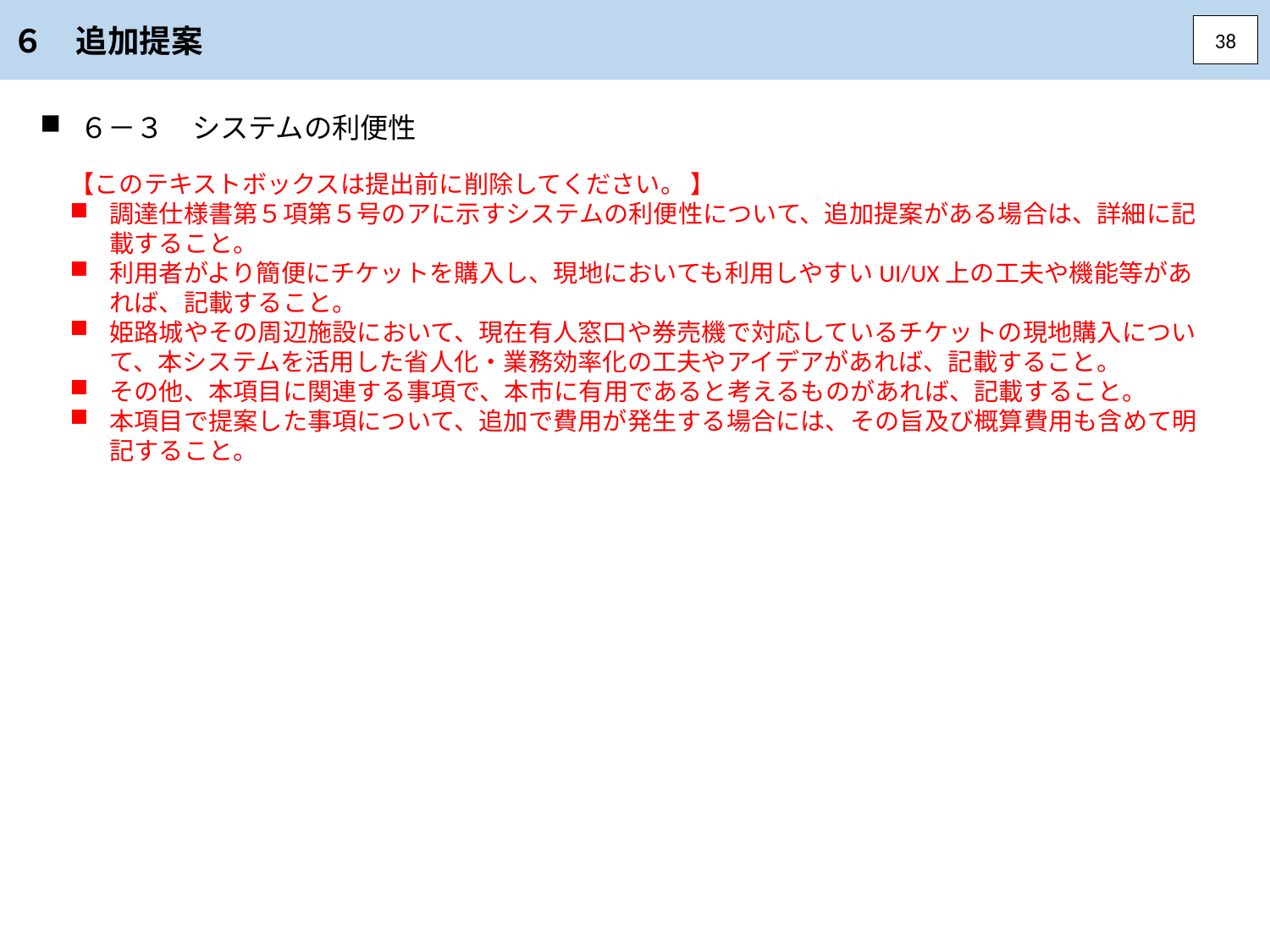

６　追加提案
38
６－３　システムの利便性
【このテキストボックスは提出前に削除してください。 】
調達仕様書第５項第５号のアに示すシステムの利便性について、追加提案がある場合は、詳細に記載すること。
利用者がより簡便にチケットを購入し、現地においても利用しやすいUI/UX上の工夫や機能等があれば、記載すること。
姫路城やその周辺施設において、現在有人窓口や券売機で対応しているチケットの現地購入について、本システムを活用した省人化・業務効率化の工夫やアイデアがあれば、記載すること。
その他、本項目に関連する事項で、本市に有用であると考えるものがあれば、記載すること。
本項目で提案した事項について、追加で費用が発生する場合には、その旨及び概算費用も含めて明記すること。